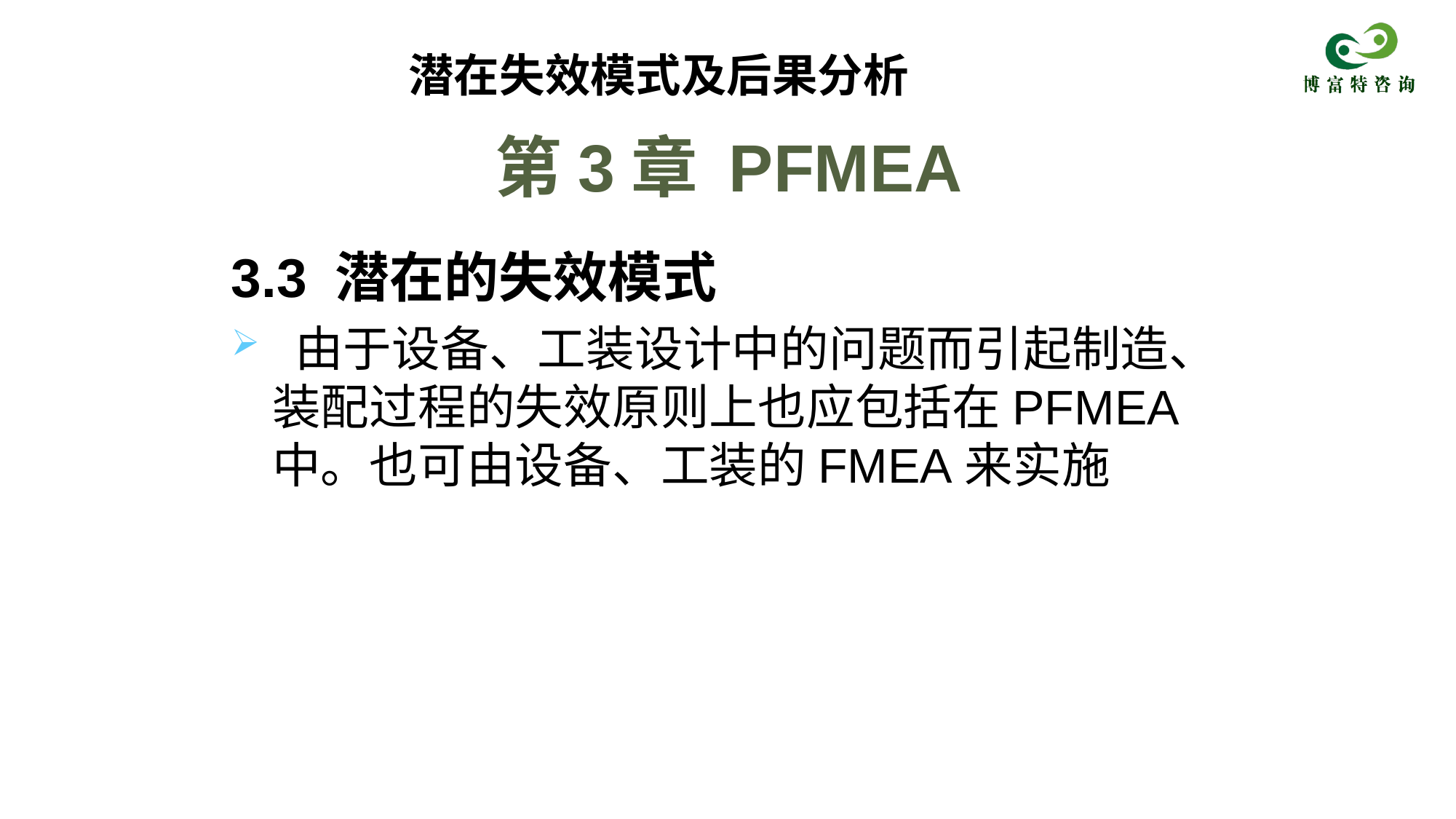

潜在失效模式及后果分析
# 第3章 PFMEA
3.3 潜在的失效模式
 由于设备、工装设计中的问题而引起制造、装配过程的失效原则上也应包括在PFMEA中。也可由设备、工装的FMEA来实施
42